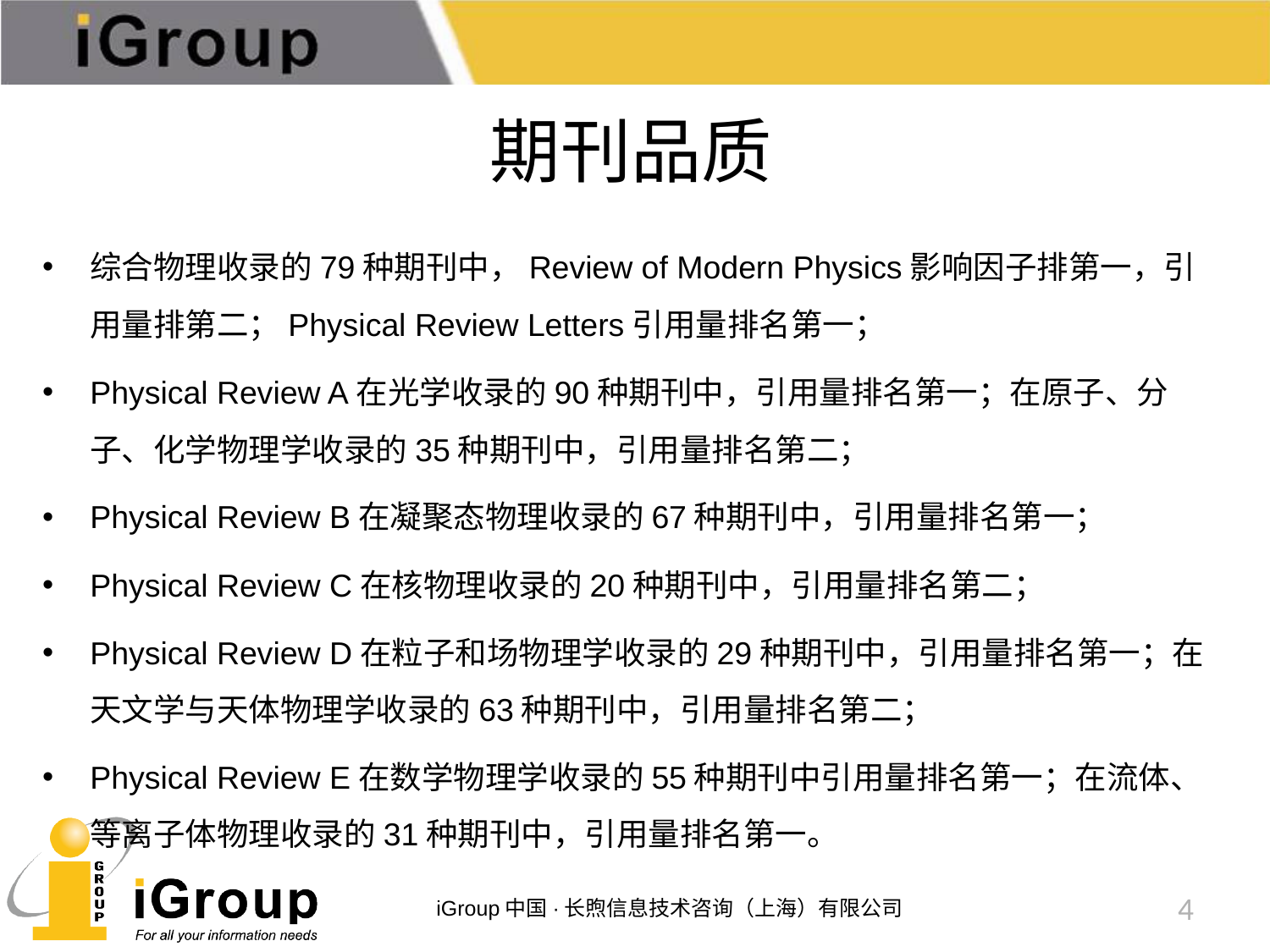

# 期刊品质
综合物理收录的79种期刊中，Review of Modern Physics影响因子排第一，引用量排第二；Physical Review Letters引用量排名第一；
Physical Review A在光学收录的90种期刊中，引用量排名第一；在原子、分子、化学物理学收录的35种期刊中，引用量排名第二；
Physical Review B在凝聚态物理收录的67种期刊中，引用量排名第一；
Physical Review C在核物理收录的20种期刊中，引用量排名第二；
Physical Review D在粒子和场物理学收录的29种期刊中，引用量排名第一；在天文学与天体物理学收录的63种期刊中，引用量排名第二；
Physical Review E在数学物理学收录的55种期刊中引用量排名第一；在流体、等离子体物理收录的31种期刊中，引用量排名第一。
iGroup中国·长煦信息技术咨询（上海）有限公司
4